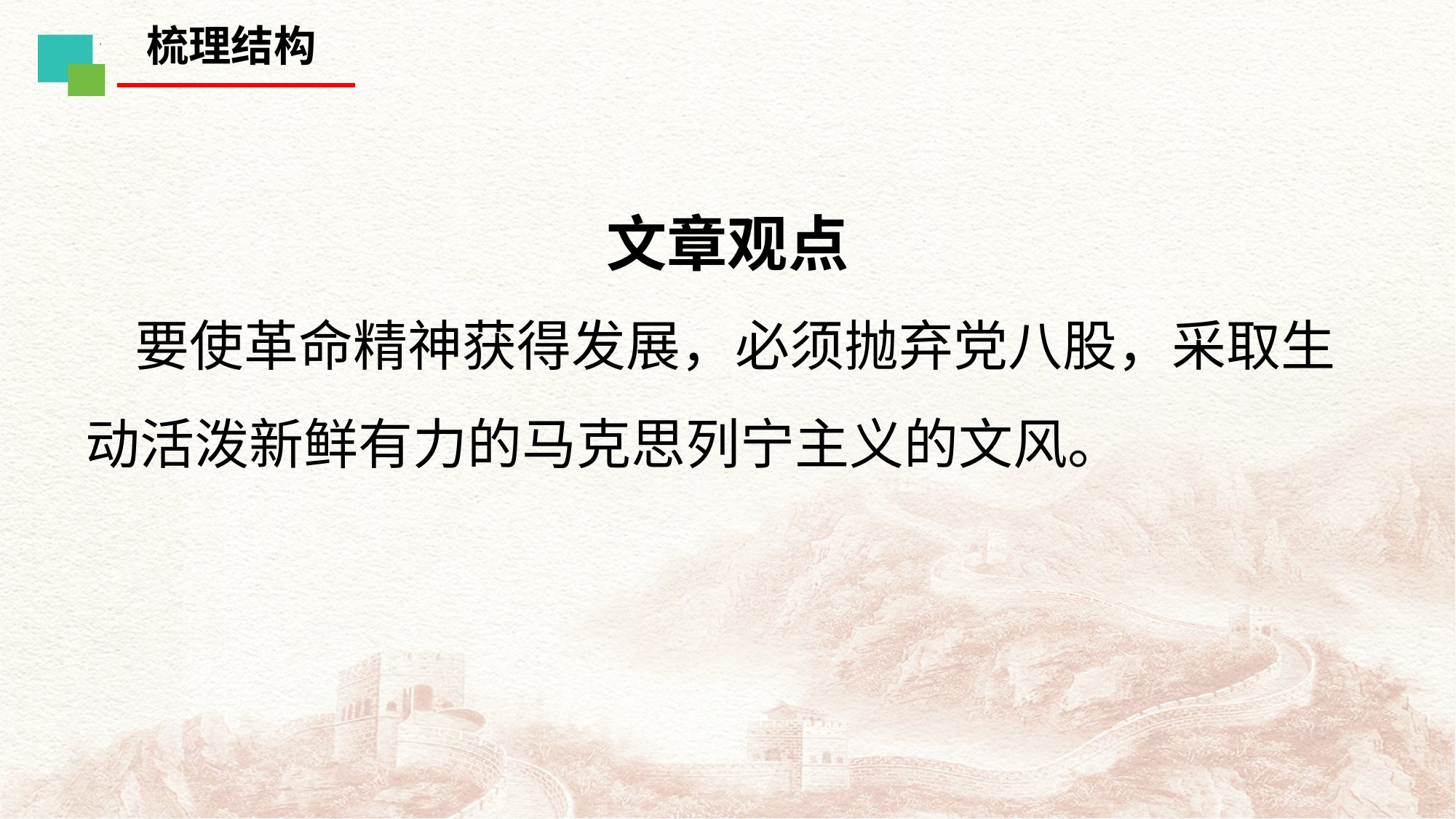

梳理结构

文章观点
   要使革命精神获得发展，必须抛弃党八股，采取生动活泼新鲜有力的马克思列宁主义的文风。